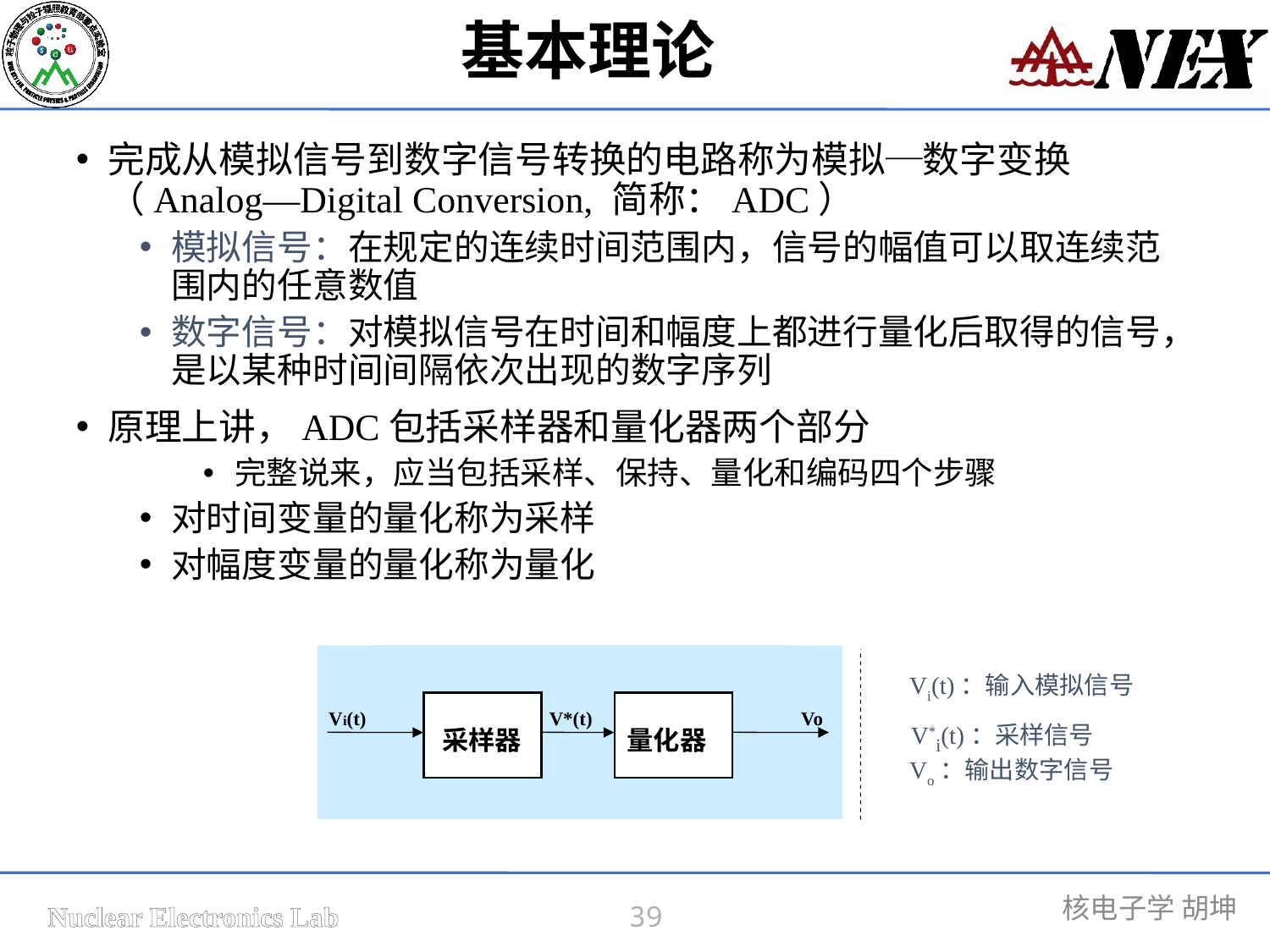

基本理论
完成从模拟信号到数字信号转换的电路称为模拟─数字变换（Analog—Digital Conversion, 简称：ADC）
模拟信号：在规定的连续时间范围内，信号的幅值可以取连续范围内的任意数值
数字信号：对模拟信号在时间和幅度上都进行量化后取得的信号，是以某种时间间隔依次出现的数字序列
原理上讲，ADC包括采样器和量化器两个部分
完整说来，应当包括采样、保持、量化和编码四个步骤
对时间变量的量化称为采样
对幅度变量的量化称为量化

V
(t)
V*(t)
Vo
i
采样器
量化器

Vi(t)：输入模拟信号

V*i(t)：采样信号

Vo：输出数字信号

39